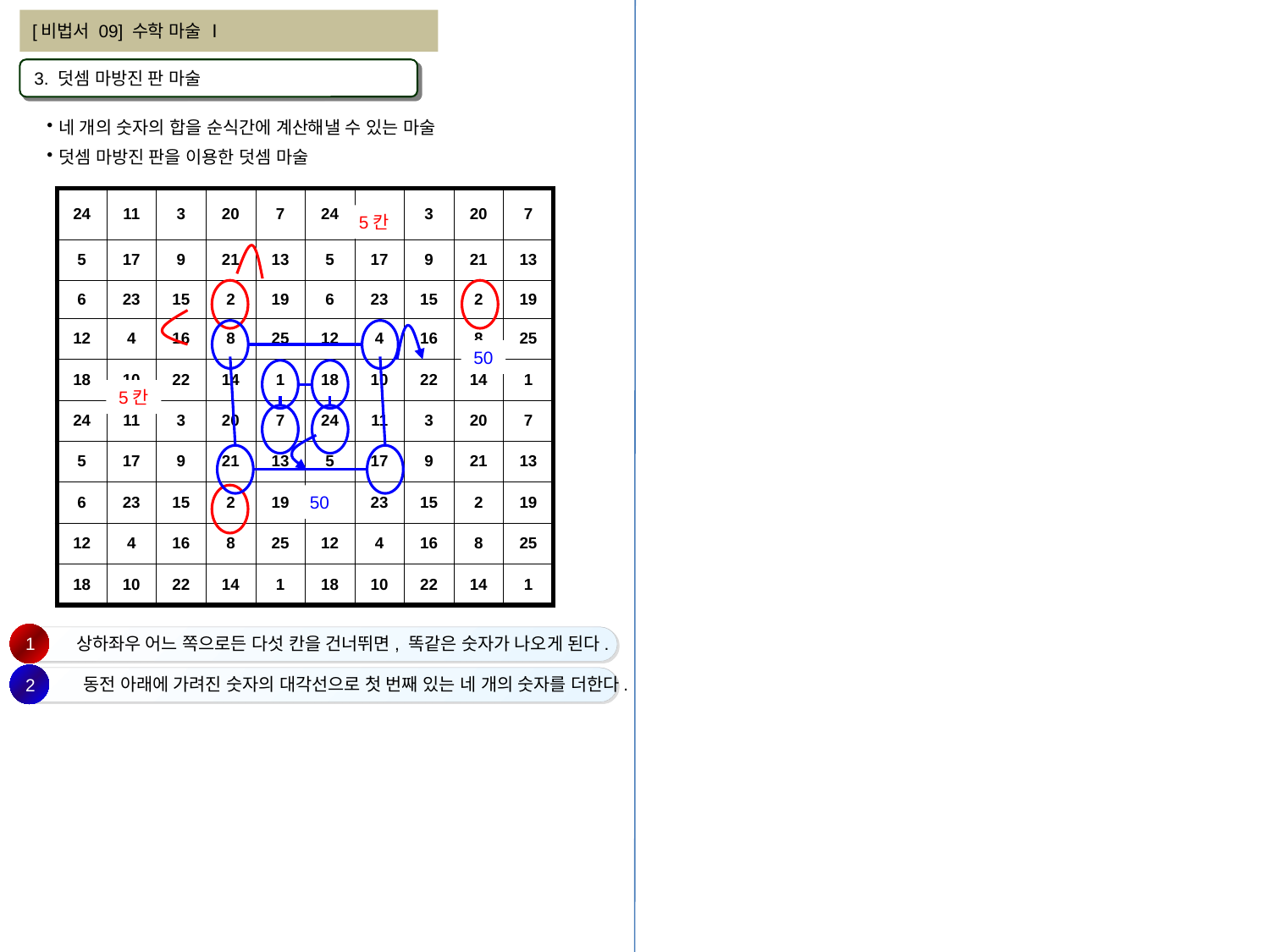

[비법서 09] 수학 마술 Ⅰ
3. 덧셈 마방진 판 마술
네 개의 숫자의 합을 순식간에 계산해낼 수 있는 마술
덧셈 마방진 판을 이용한 덧셈 마술
| 24 | 11 | 3 | 20 | 7 | 24 | 11 | 3 | 20 | 7 |
| --- | --- | --- | --- | --- | --- | --- | --- | --- | --- |
| 5 | 17 | 9 | 21 | 13 | 5 | 17 | 9 | 21 | 13 |
| 6 | 23 | 15 | 2 | 19 | 6 | 23 | 15 | 2 | 19 |
| 12 | 4 | 16 | 8 | 25 | 12 | 4 | 16 | 8 | 25 |
| 18 | 10 | 22 | 14 | 1 | 18 | 10 | 22 | 14 | 1 |
| 24 | 11 | 3 | 20 | 7 | 24 | 11 | 3 | 20 | 7 |
| 5 | 17 | 9 | 21 | 13 | 5 | 17 | 9 | 21 | 13 |
| 6 | 23 | 15 | 2 | 19 | 6 | 23 | 15 | 2 | 19 |
| 12 | 4 | 16 | 8 | 25 | 12 | 4 | 16 | 8 | 25 |
| 18 | 10 | 22 | 14 | 1 | 18 | 10 | 22 | 14 | 1 |
5칸

50

5칸

50
1
상하좌우 어느 쪽으로든 다섯 칸을 건너뛰면, 똑같은 숫자가 나오게 된다.

2
동전 아래에 가려진 숫자의 대각선으로 첫 번째 있는 네 개의 숫자를 더한다.